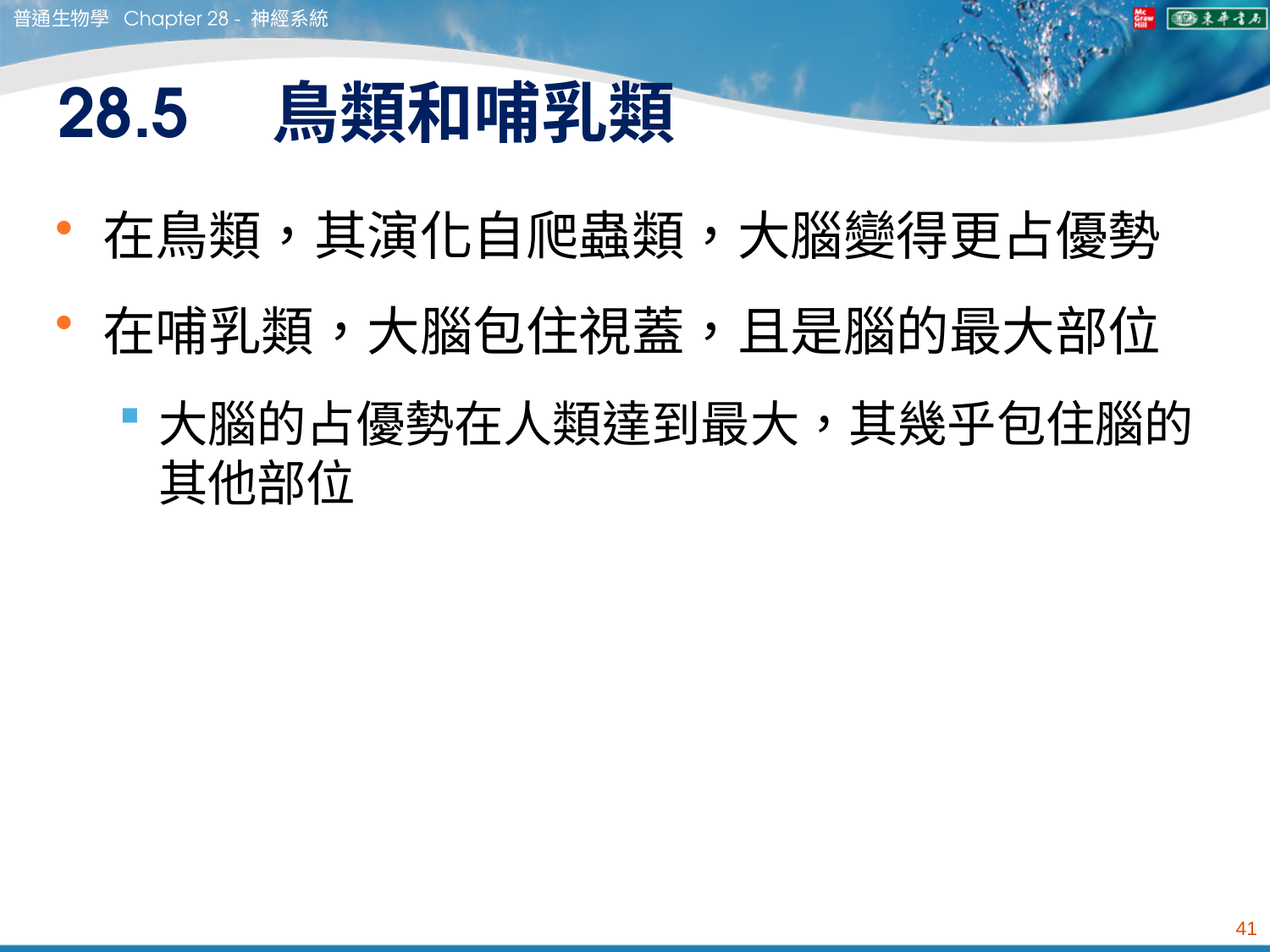

普通生物學  Chapter 28 - 神經系統
# 28.5　鳥類和哺乳類
在鳥類，其演化自爬蟲類，大腦變得更占優勢
在哺乳類，大腦包住視蓋，且是腦的最大部位
大腦的占優勢在人類達到最大，其幾乎包住腦的其他部位
41